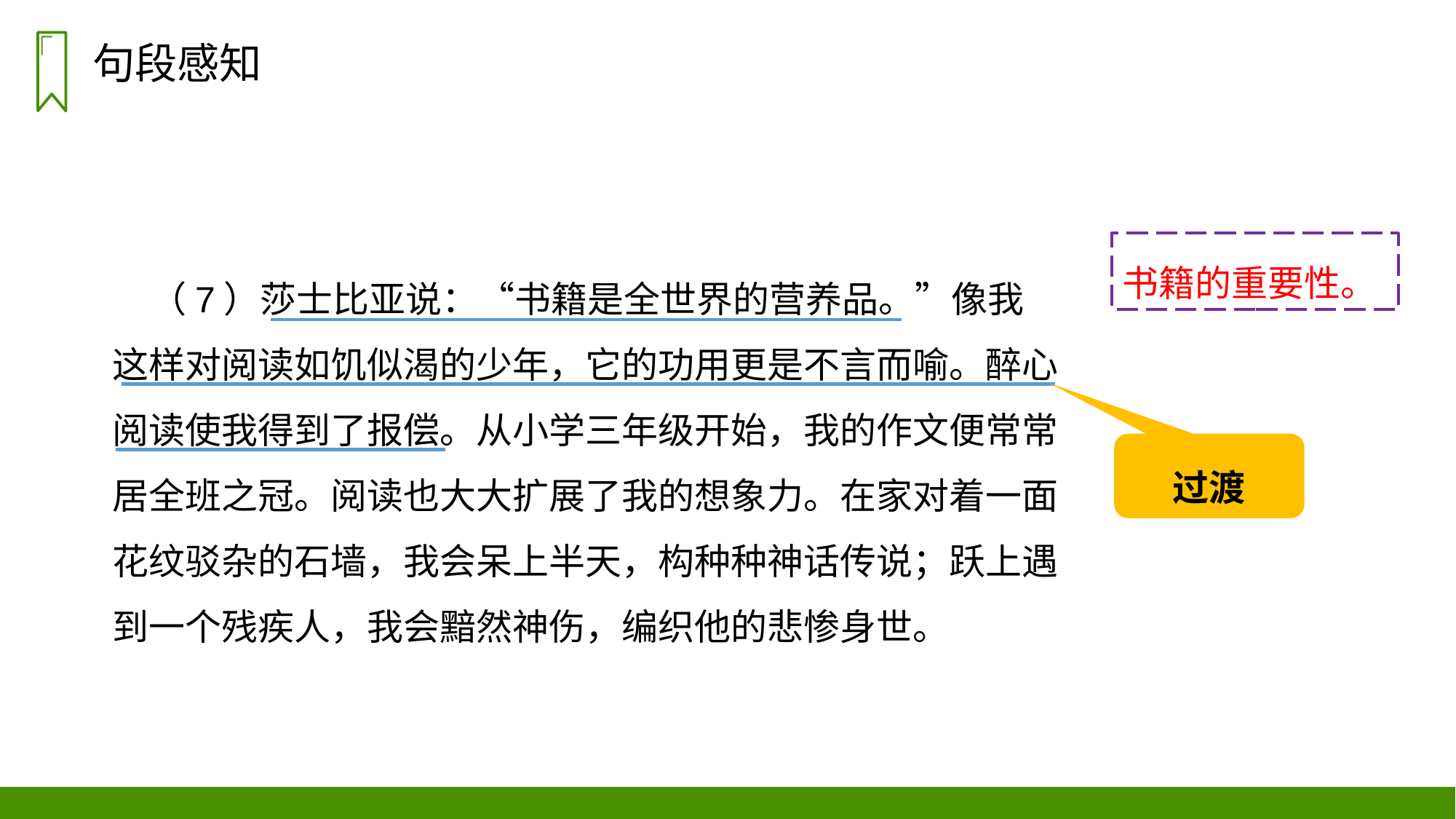

句段感知
书籍的重要性。
    （7）莎士比亚说：“书籍是全世界的营养品。”像我这样对阅读如饥似渴的少年，它的功用更是不言而喻。醉心阅读使我得到了报偿。从小学三年级开始，我的作文便常常居全班之冠。阅读也大大扩展了我的想象力。在家对着一面花纹驳杂的石墙，我会呆上半天，构种种神话传说；跃上遇到一个残疾人，我会黯然神伤，编织他的悲惨身世。
过渡